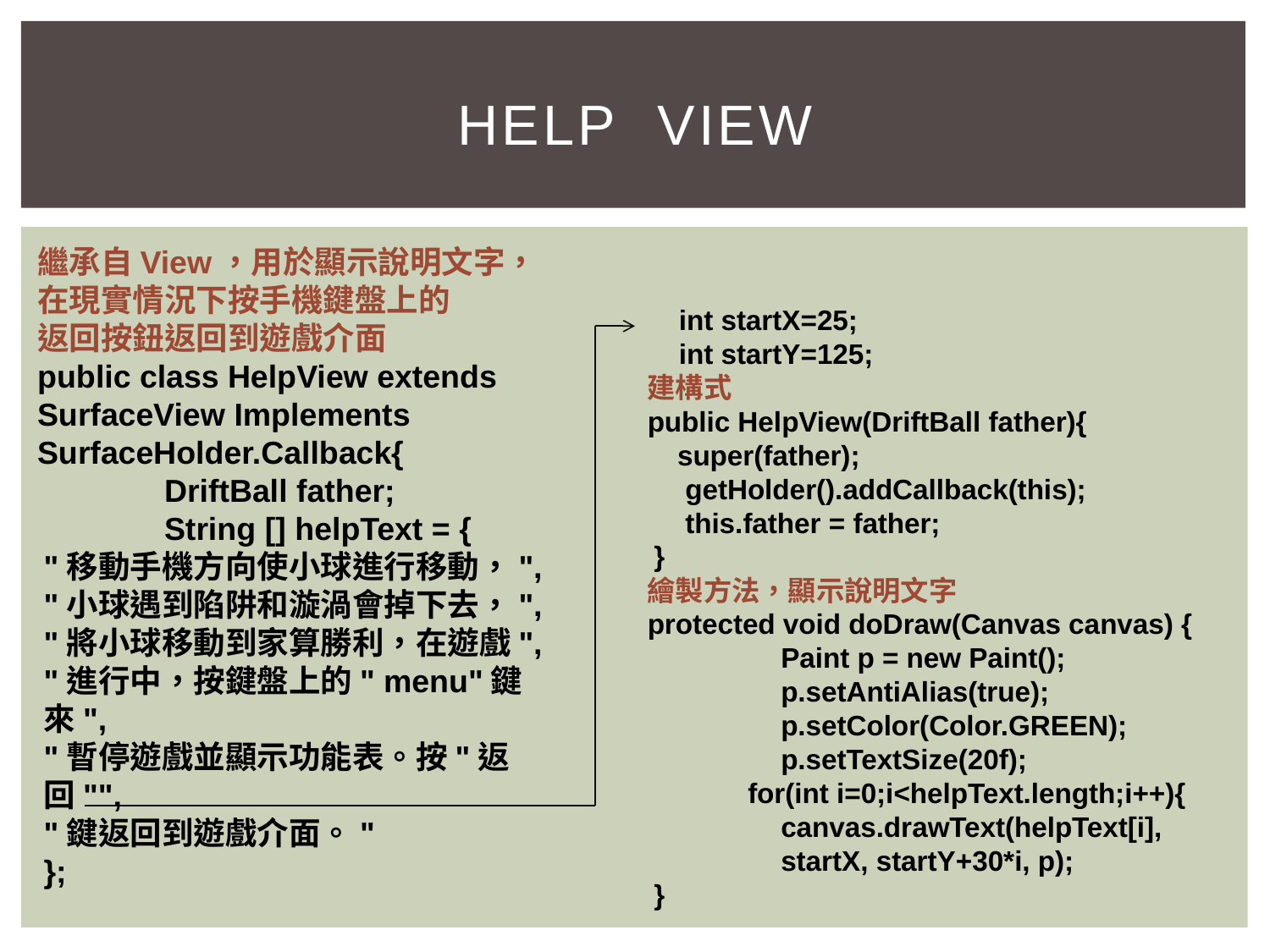

# Help  View
繼承自View，用於顯示說明文字，
在現實情況下按手機鍵盤上的
返回按鈕返回到遊戲介面
public class HelpView extends 	SurfaceView Implements 	SurfaceHolder.Callback{
	DriftBall father;
	String [] helpText = {
"移動手機方向使小球進行移動，",
"小球遇到陷阱和漩渦會掉下去，",
"將小球移動到家算勝利，在遊戲",
"進行中，按鍵盤上的" menu"鍵來",
"暫停遊戲並顯示功能表。按"返回"",
"鍵返回到遊戲介面。"
};
    int startX=25;
    int startY=125;
建構式
public HelpView(DriftBall father){
   super(father);
    getHolder().addCallback(this);
    this.father = father;
}
繪製方法，顯示說明文字
protected void doDraw(Canvas canvas) {
	Paint p = new Paint();
	p.setAntiAlias(true);
	p.setColor(Color.GREEN);
	p.setTextSize(20f);
            for(int i=0;i<helpText.length;i++){
	canvas.drawText(helpText[i],  	startX, startY+30*i, p);
}